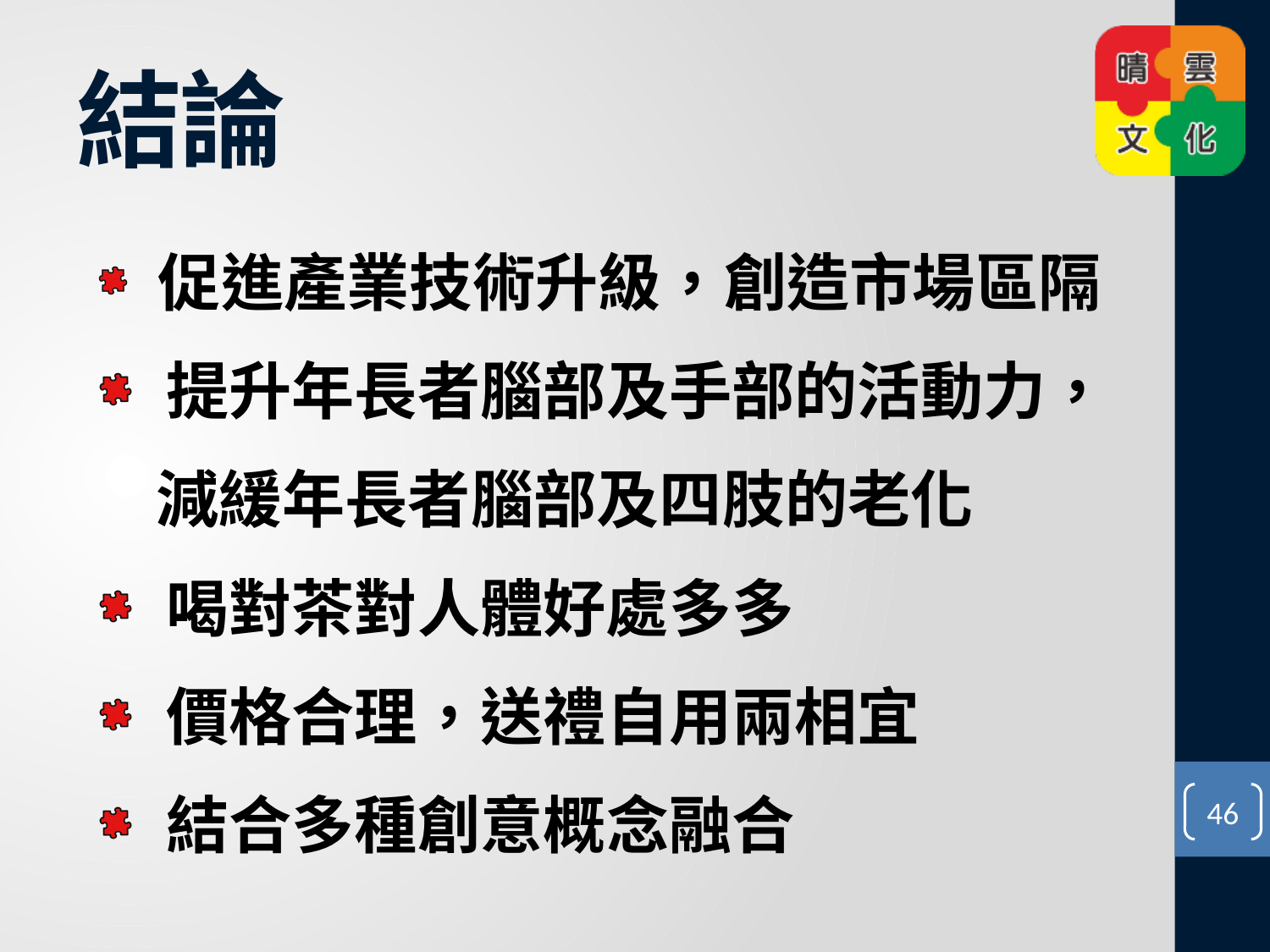

# 結論
 促進產業技術升級，創造市場區隔
 提升年長者腦部及手部的活動力，
減緩年長者腦部及四肢的老化
 喝對茶對人體好處多多
 價格合理，送禮自用兩相宜
 結合多種創意概念融合

46